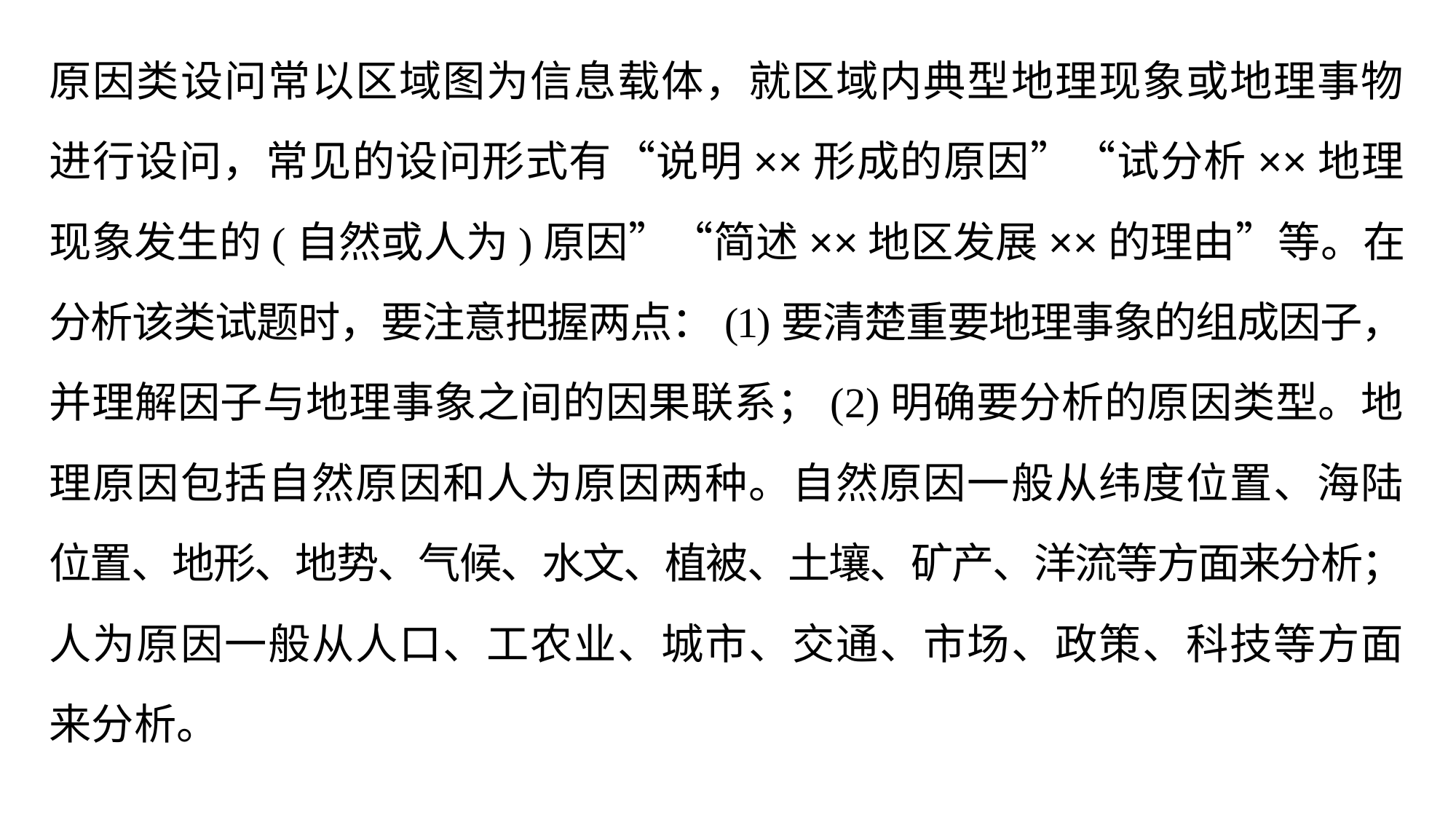

原因类设问常以区域图为信息载体，就区域内典型地理现象或地理事物进行设问，常见的设问形式有“说明××形成的原因”“试分析××地理现象发生的(自然或人为)原因”“简述××地区发展××的理由”等。在分析该类试题时，要注意把握两点：(1)要清楚重要地理事象的组成因子，并理解因子与地理事象之间的因果联系；(2)明确要分析的原因类型。地理原因包括自然原因和人为原因两种。自然原因一般从纬度位置、海陆位置、地形、地势、气候、水文、植被、土壤、矿产、洋流等方面来分析；人为原因一般从人口、工农业、城市、交通、市场、政策、科技等方面来分析。